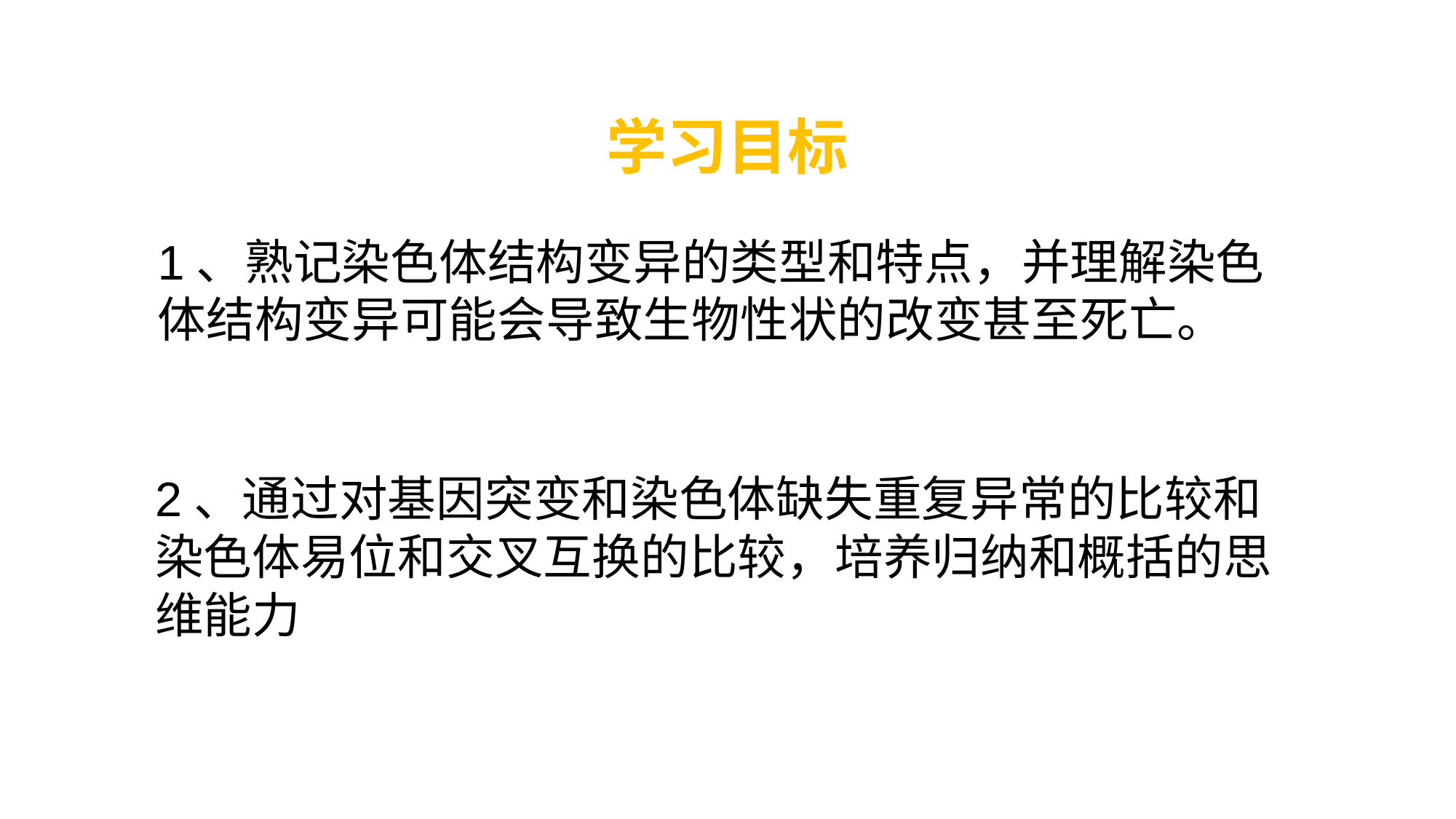

学习目标
1、熟记染色体结构变异的类型和特点，并理解染色体结构变异可能会导致生物性状的改变甚至死亡。
2、通过对基因突变和染色体缺失重复异常的比较和染色体易位和交叉互换的比较，培养归纳和概括的思维能力